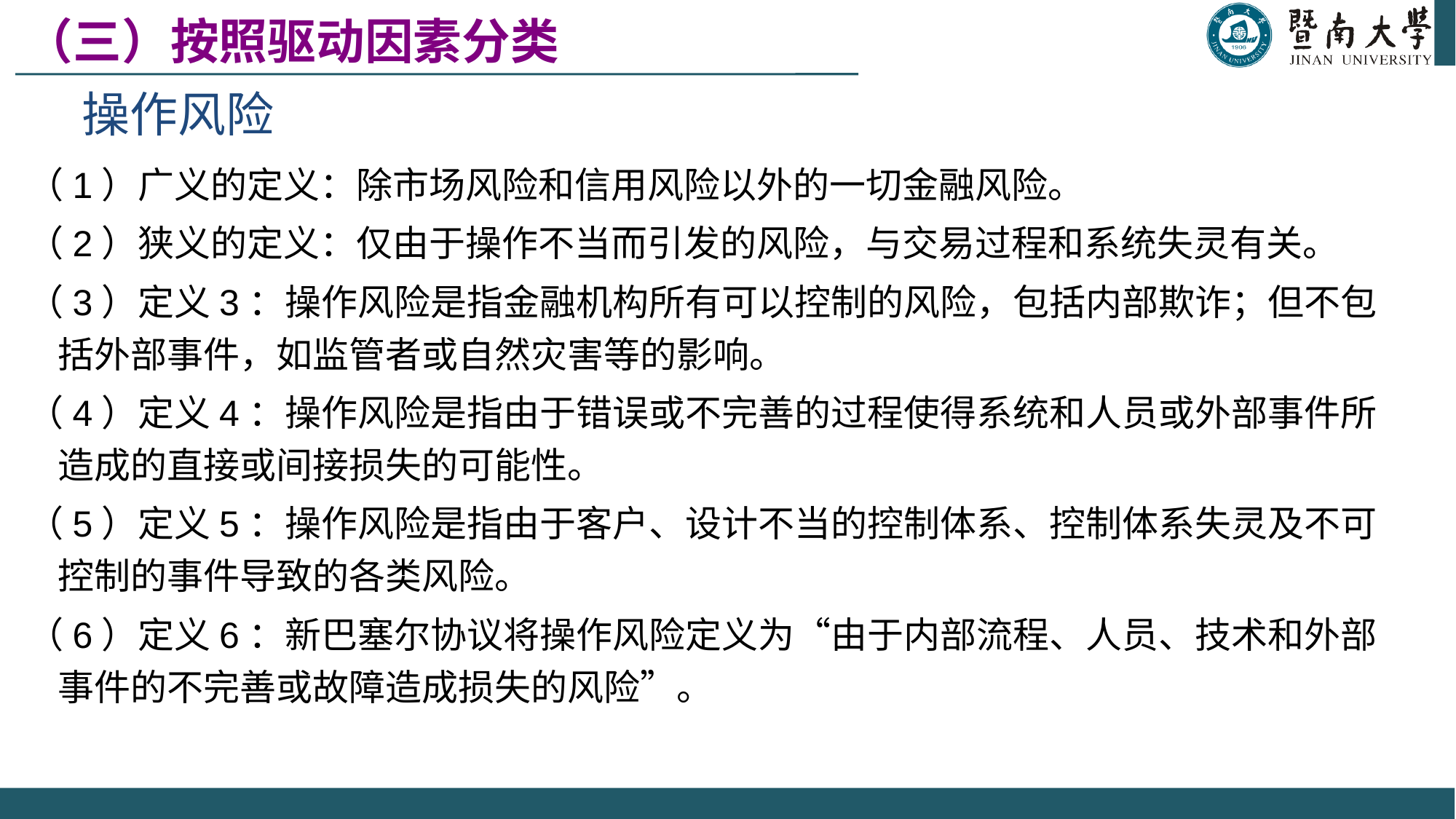

（三）按照驱动因素分类
 操作风险
（1）广义的定义：除市场风险和信用风险以外的一切金融风险。
（2）狭义的定义：仅由于操作不当而引发的风险，与交易过程和系统失灵有关。
（3）定义3：操作风险是指金融机构所有可以控制的风险，包括内部欺诈；但不包括外部事件，如监管者或自然灾害等的影响。
（4）定义4：操作风险是指由于错误或不完善的过程使得系统和人员或外部事件所造成的直接或间接损失的可能性。
（5）定义5：操作风险是指由于客户、设计不当的控制体系、控制体系失灵及不可控制的事件导致的各类风险。
（6）定义6：新巴塞尔协议将操作风险定义为“由于内部流程、人员、技术和外部事件的不完善或故障造成损失的风险”。